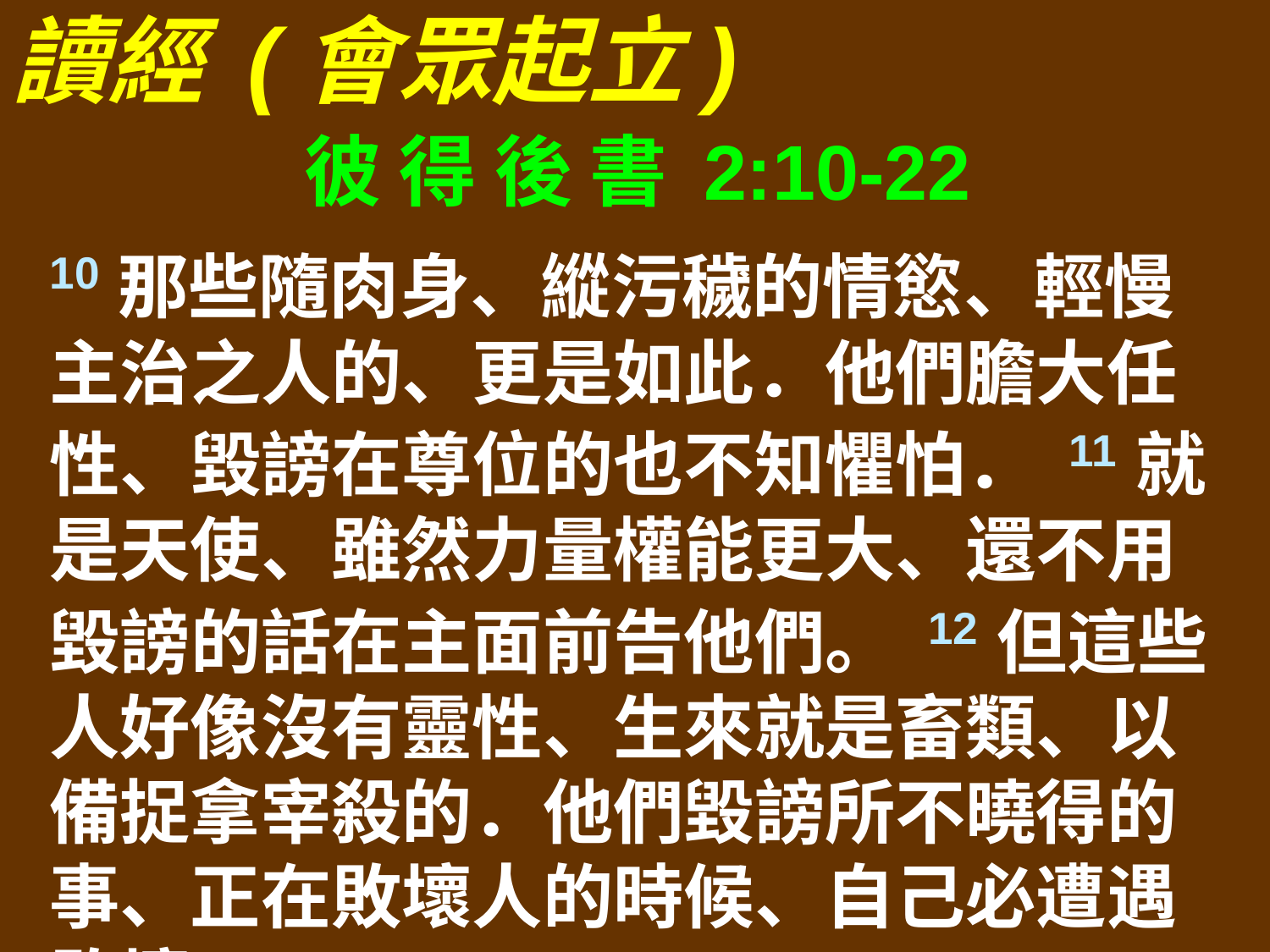

讀經 (會眾起立)
彼 得 後 書 2:10-22
10那些隨肉身、縱污穢的情慾、輕慢主治之人的、更是如此．他們膽大任性、毀謗在尊位的也不知懼怕． 11就是天使、雖然力量權能更大、還不用毀謗的話在主面前告他們。 12但這些人好像沒有靈性、生來就是畜類、以備捉拿宰殺的．他們毀謗所不曉得的事、正在敗壞人的時候、自己必遭遇敗壞．